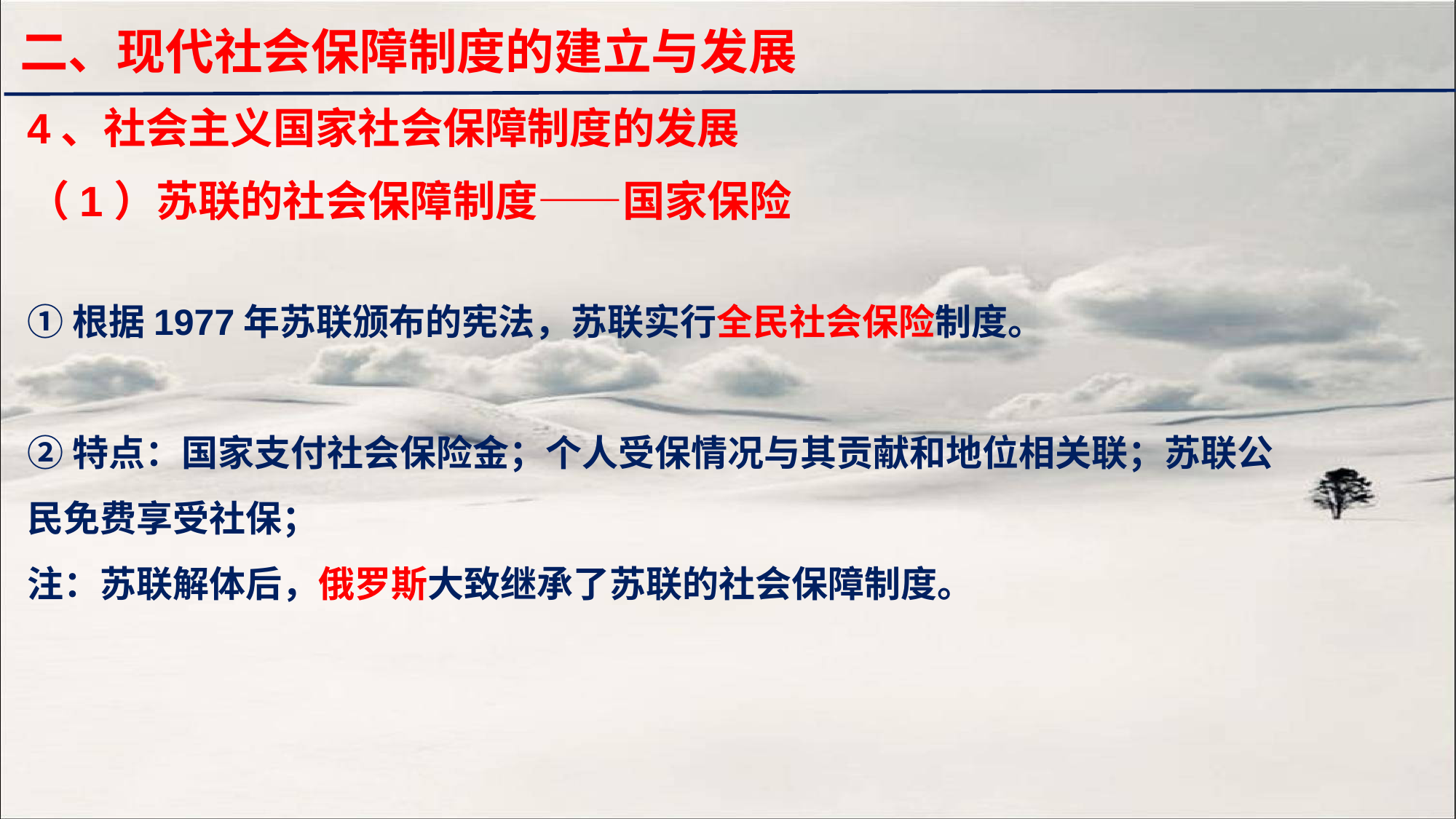

二、现代社会保障制度的建立与发展
4、社会主义国家社会保障制度的发展
（1）苏联的社会保障制度——国家保险
①根据1977年苏联颁布的宪法，苏联实行全民社会保险制度。

②特点：国家支付社会保险金；个人受保情况与其贡献和地位相关联；苏联公民免费享受社保；
注：苏联解体后，俄罗斯大致继承了苏联的社会保障制度。